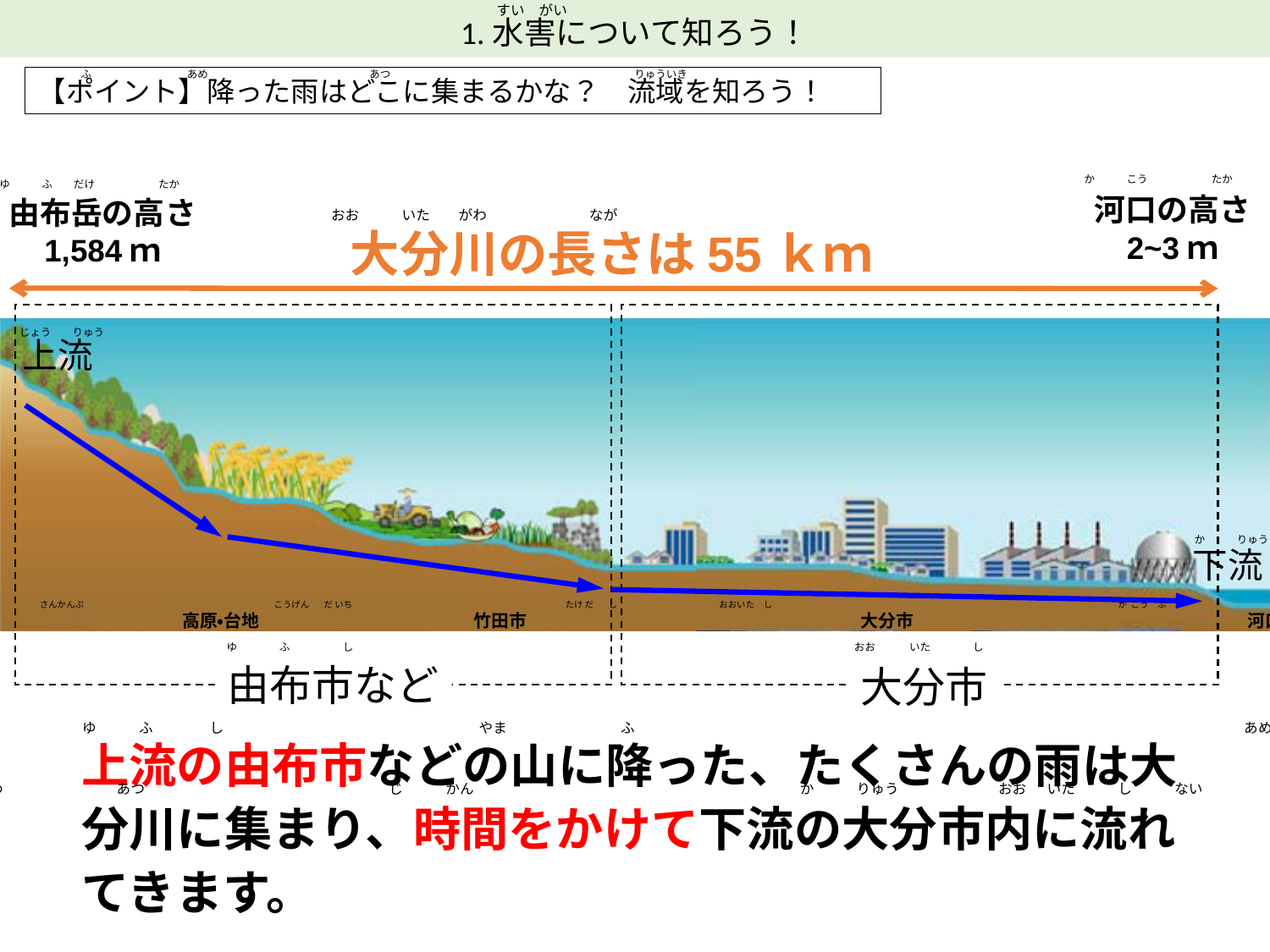

1.水害について知ろう！
すい　がい
 ふ　　　　　　　　　あめ　　　　　　　　　　　　　　　 あつ　　　　　　　　　　　　　　　　　　　　　　　りゅういき
【ポイント】降った雨はどこに集まるかな？　流域を知ろう！
か　　　こう　　　　　　たか
ゆ　　　ふ　　だけ　　　　　　たか
河口の高さ
2~3ｍ
由布岳の高さ
1,584ｍ
おお　　　いた　　がわ　　　　　　 　なが
大分川の長さは55ｋｍ

じょう　　りゅう
上流
か　　　りゅう
下流
由布市
さんかんぶ　　　　　　　　　　　　　　　　　 　               こうげん　   だ いち　　　　　　　　　　　　　　　　　　　　　              たけ だ   　し
おおいた　し　　　　　　　　　　　　　　　　　　　　　　　　　　　　　　　　　　　　　　　か  こう　ぶ
 山間部　　　　　　　　　　　高原・台地　　　　　　　　　　　　 竹田市　　　　　　　　　　　　　　　　　　　大分市　　　　　　　　　　　　　　　　　　　河口部

くま　もと　けん
おお　　　 いた　　　　し
ゆ　　　　ふ　　　　　し
由布市など
大分市
上流の由布市などの山に降った、たくさんの雨は大分川に集まり、時間をかけて下流の大分市内に流れてきます。
じょう　  りゅう　　　　　　　　ゆ　　　ふ　　　　し　　　　　　　　　　　　　　　　　　やま　　　　　　　　ふ　　　　　　　　　　　　　　　　　　　　　　　　　　　　　　　　　　　　　　　　　　　あめ　　　　　　　おお
いた　　がわ　　　　　　　　あつ　　　　　　　　　　　　　　　　　 じ　　　かん　　　　　　　　　　　　　　　　　　　　　　　か　　　りゅう　　　　　　　おお　  いた　　　し　　　ない
みや　さき　けん